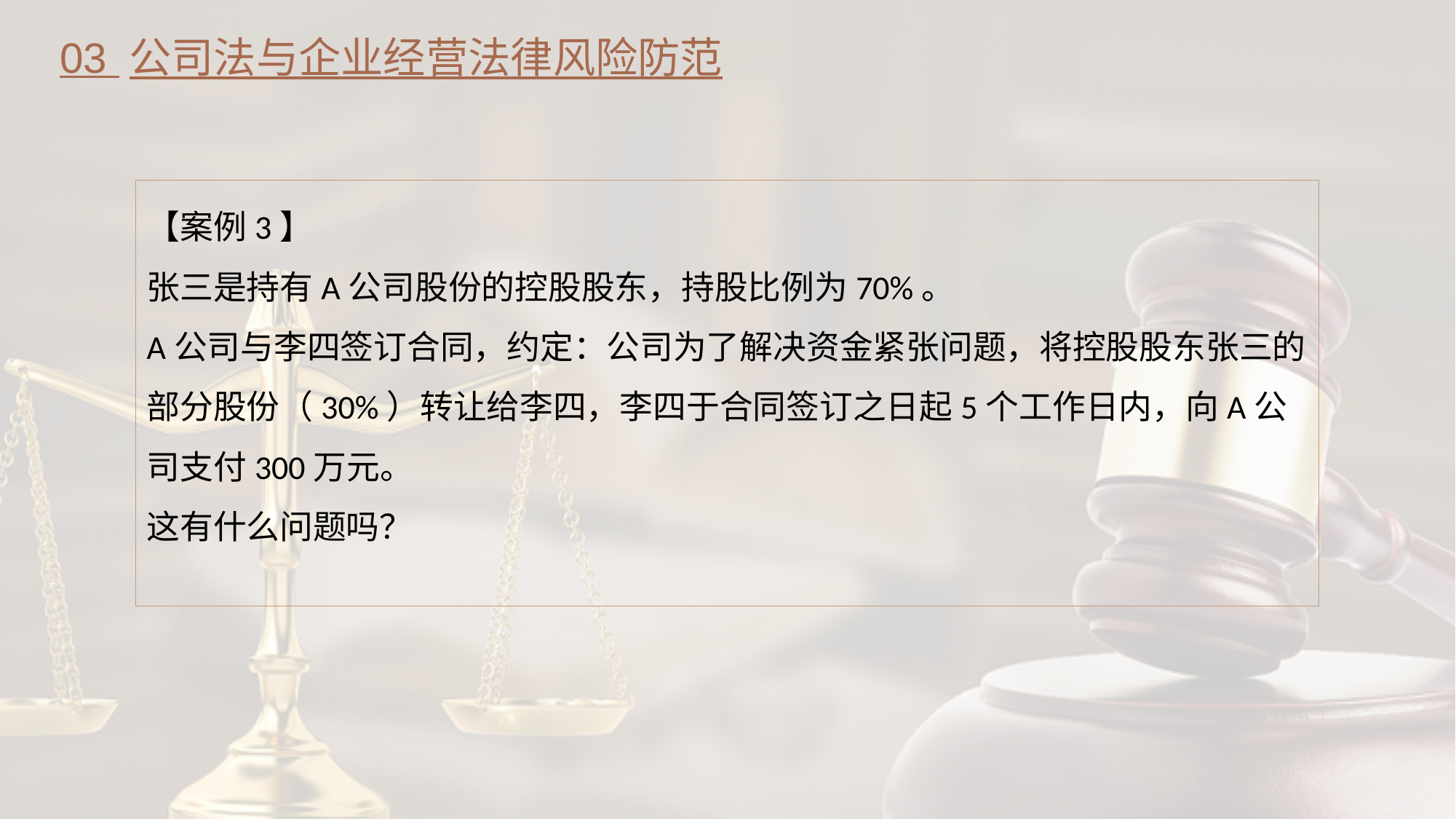

03 公司法与企业经营法律风险防范
【案例3】
张三是持有A公司股份的控股股东，持股比例为70%。
A公司与李四签订合同，约定：公司为了解决资金紧张问题，将控股股东张三的部分股份（30%）转让给李四，李四于合同签订之日起5个工作日内，向A公司支付300万元。
这有什么问题吗？